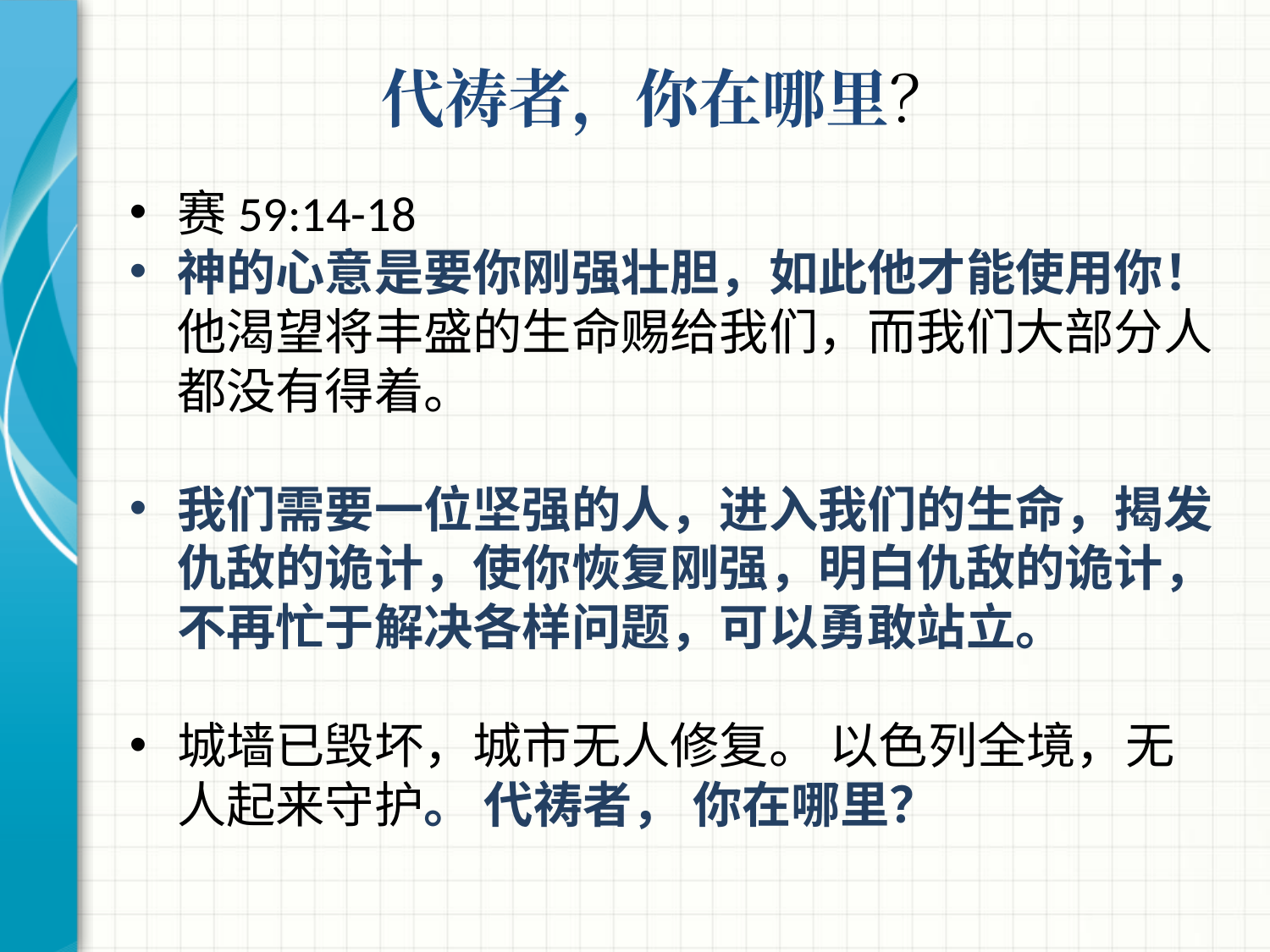

# 代祷者，你在哪里？

赛59:14-18
神的心意是要你刚强壮胆，如此他才能使用你！他渴望将丰盛的生命赐给我们，而我们大部分人都没有得着。

我们需要一位坚强的人，进入我们的生命，揭发仇敌的诡计，使你恢复刚强，明白仇敌的诡计，不再忙于解决各样问题，可以勇敢站立。

城墙已毁坏，城市无人修复。 以色列全境，无人起来守护。 代祷者， 你在哪里？